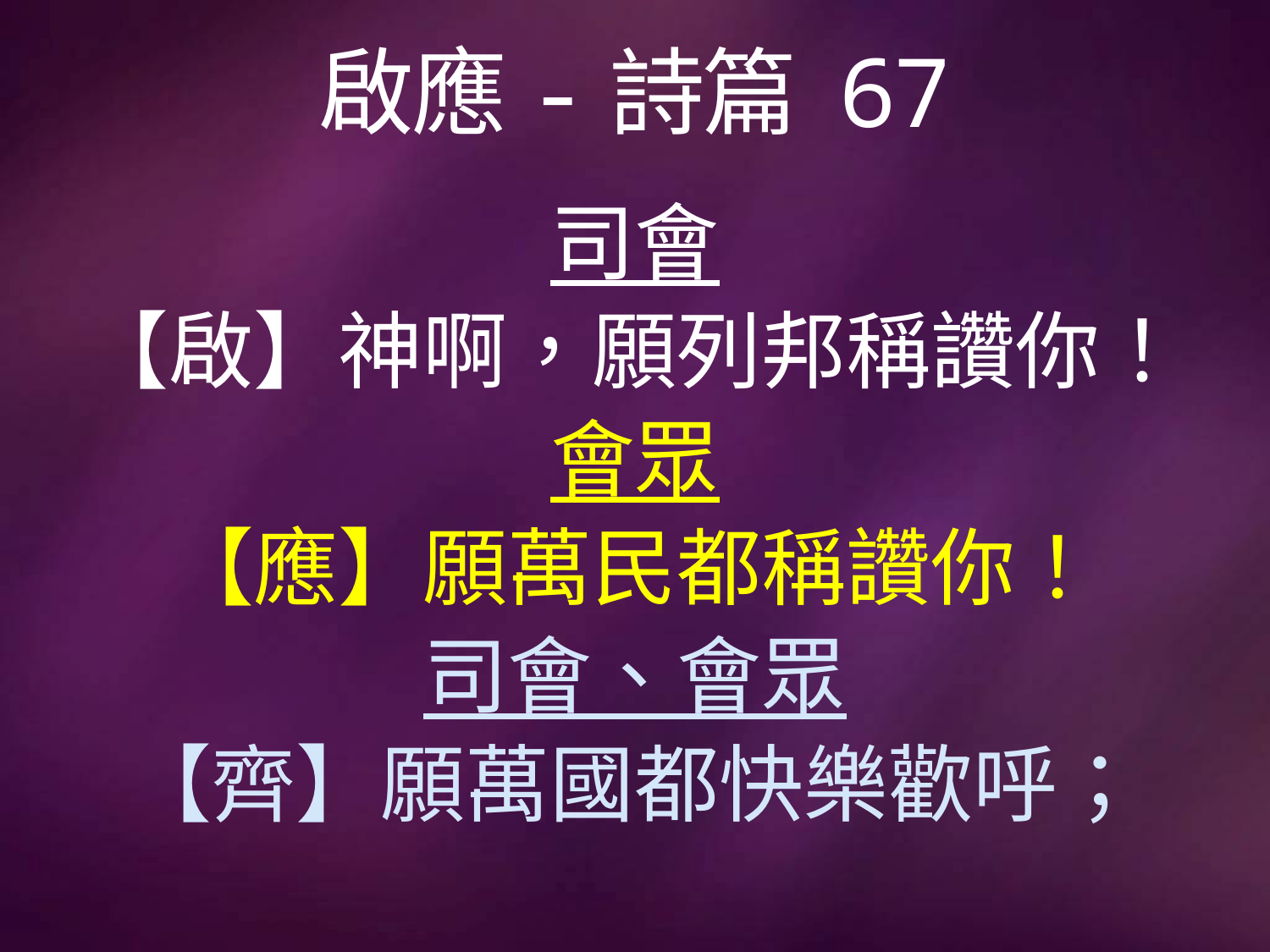

# 啟應-詩篇 67
司會
【啟】神啊，願列邦稱讚你！
會眾
【應】願萬民都稱讚你！
司會、會眾
【齊】願萬國都快樂歡呼；